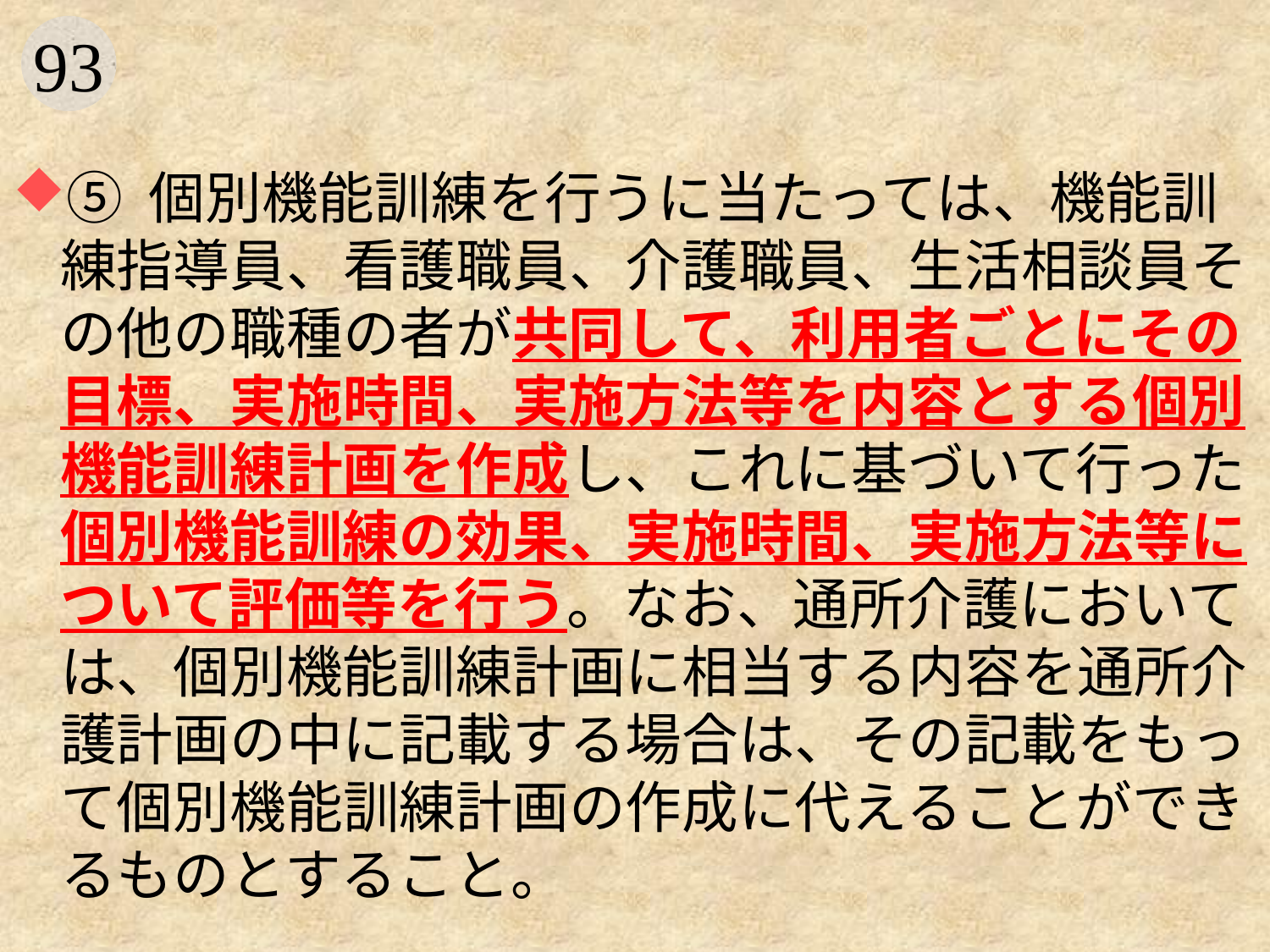

#
⑤ 個別機能訓練を行うに当たっては、機能訓練指導員、看護職員、介護職員、生活相談員その他の職種の者が共同して、利用者ごとにその目標、実施時間、実施方法等を内容とする個別機能訓練計画を作成し、これに基づいて行った個別機能訓練の効果、実施時間、実施方法等について評価等を行う。なお、通所介護においては、個別機能訓練計画に相当する内容を通所介護計画の中に記載する場合は、その記載をもって個別機能訓練計画の作成に代えることができるものとすること。